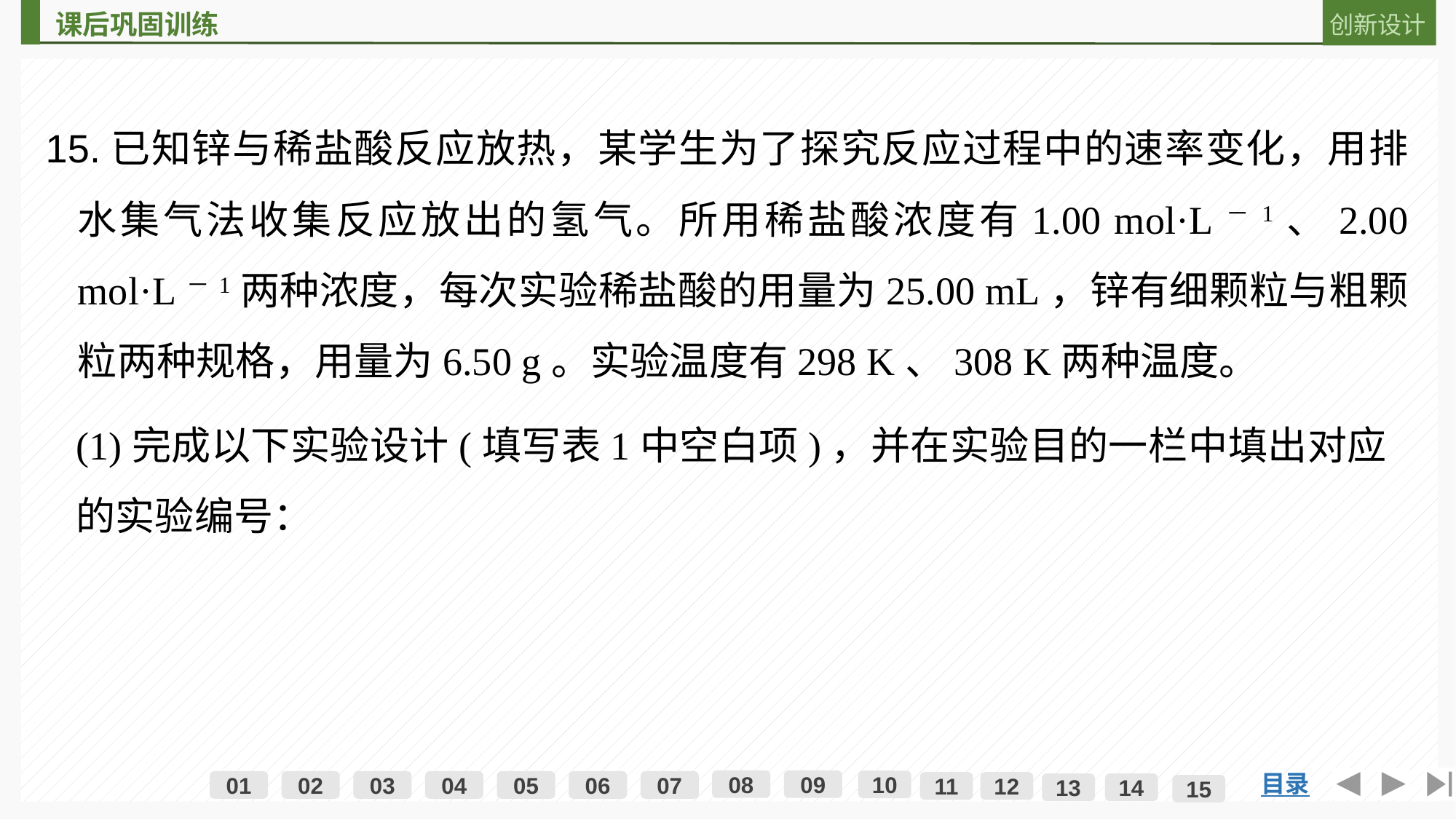

15.已知锌与稀盐酸反应放热，某学生为了探究反应过程中的速率变化，用排水集气法收集反应放出的氢气。所用稀盐酸浓度有1.00 mol·L－1、2.00 mol·L－1两种浓度，每次实验稀盐酸的用量为25.00 mL，锌有细颗粒与粗颗粒两种规格，用量为6.50 g。实验温度有298 K、308 K两种温度。
(1)完成以下实验设计(填写表1中空白项)，并在实验目的一栏中填出对应的实验编号：